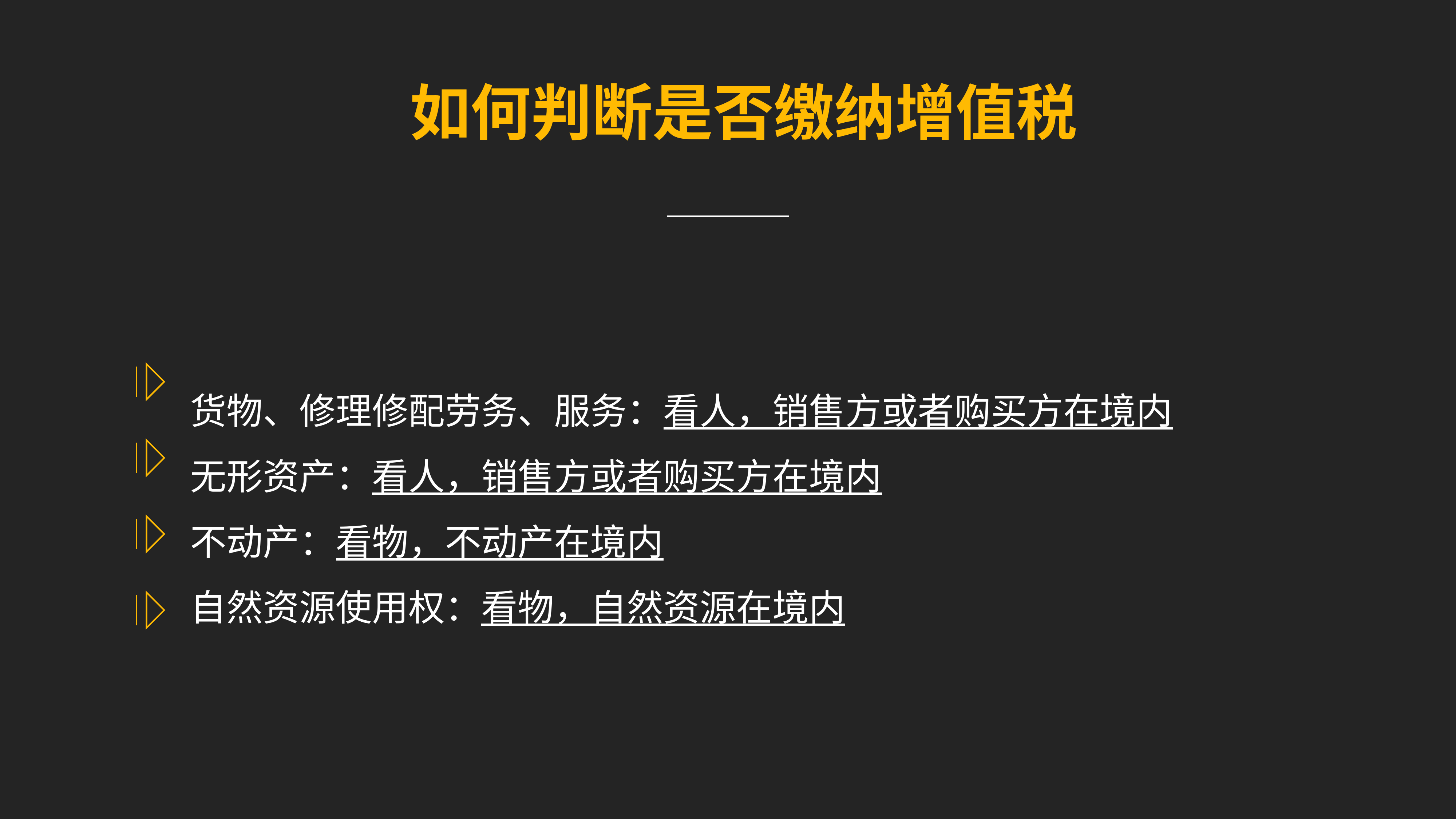

如何判断是否缴纳增值税

货物、修理修配劳务、服务：看人，销售方或者购买方在境内
无形资产：看人，销售方或者购买方在境内
不动产：看物，不动产在境内
自然资源使用权：看物，自然资源在境内